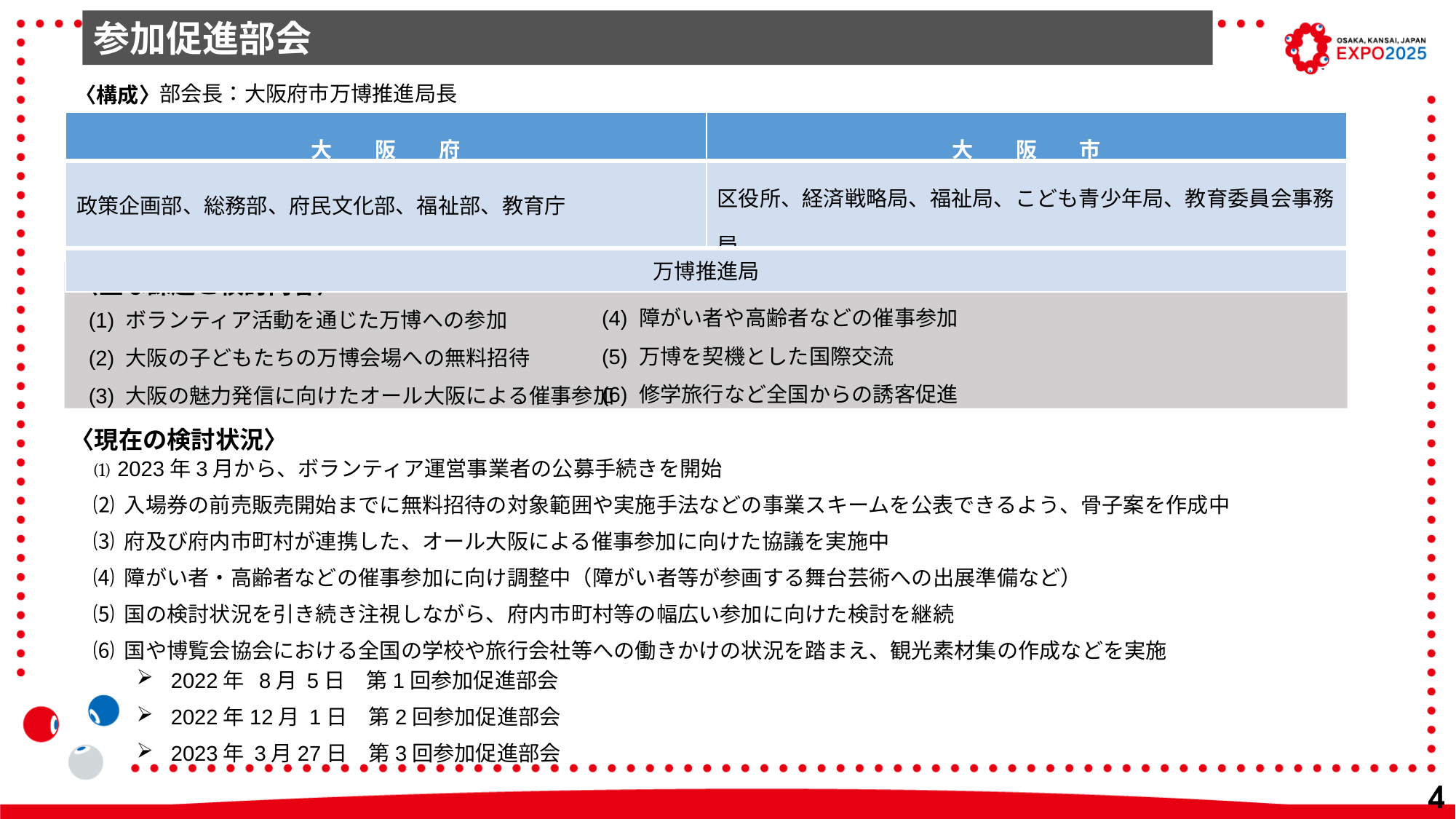

参加促進部会
　部会長：大阪府市万博推進局長
〈構成〉

| 大　　阪　　府 | 大　　阪　　市 |
| --- | --- |
| 政策企画部、総務部、府民文化部、福祉部、教育庁 | 区役所、経済戦略局、福祉局、こども青少年局、教育委員会事務局 |
| 万博推進局 |  |
〈主な課題と検討内容〉

(4) 障がい者や高齢者などの催事参加
(5) 万博を契機とした国際交流
(6) 修学旅行など全国からの誘客促進
(1) ボランティア活動を通じた万博への参加
(2) 大阪の子どもたちの万博会場への無料招待
(3) 大阪の魅力発信に向けたオール大阪による催事参加
〈現在の検討状況〉

⑴ 2023年3月から、ボランティア運営事業者の公募手続きを開始
⑵ 入場券の前売販売開始までに無料招待の対象範囲や実施手法などの事業スキームを公表できるよう、骨子案を作成中
⑶ 府及び府内市町村が連携した、オール大阪による催事参加に向けた協議を実施中
⑷ 障がい者・高齢者などの催事参加に向け調整中（障がい者等が参画する舞台芸術への出展準備など）
⑸ 国の検討状況を引き続き注視しながら、府内市町村等の幅広い参加に向けた検討を継続
⑹ 国や博覧会協会における全国の学校や旅行会社等への働きかけの状況を踏まえ、観光素材集の作成などを実施
2022年  8月 5日　第1回参加促進部会
2022年12月 1日　第2回参加促進部会
2023年 3月27日　第3回参加促進部会
46